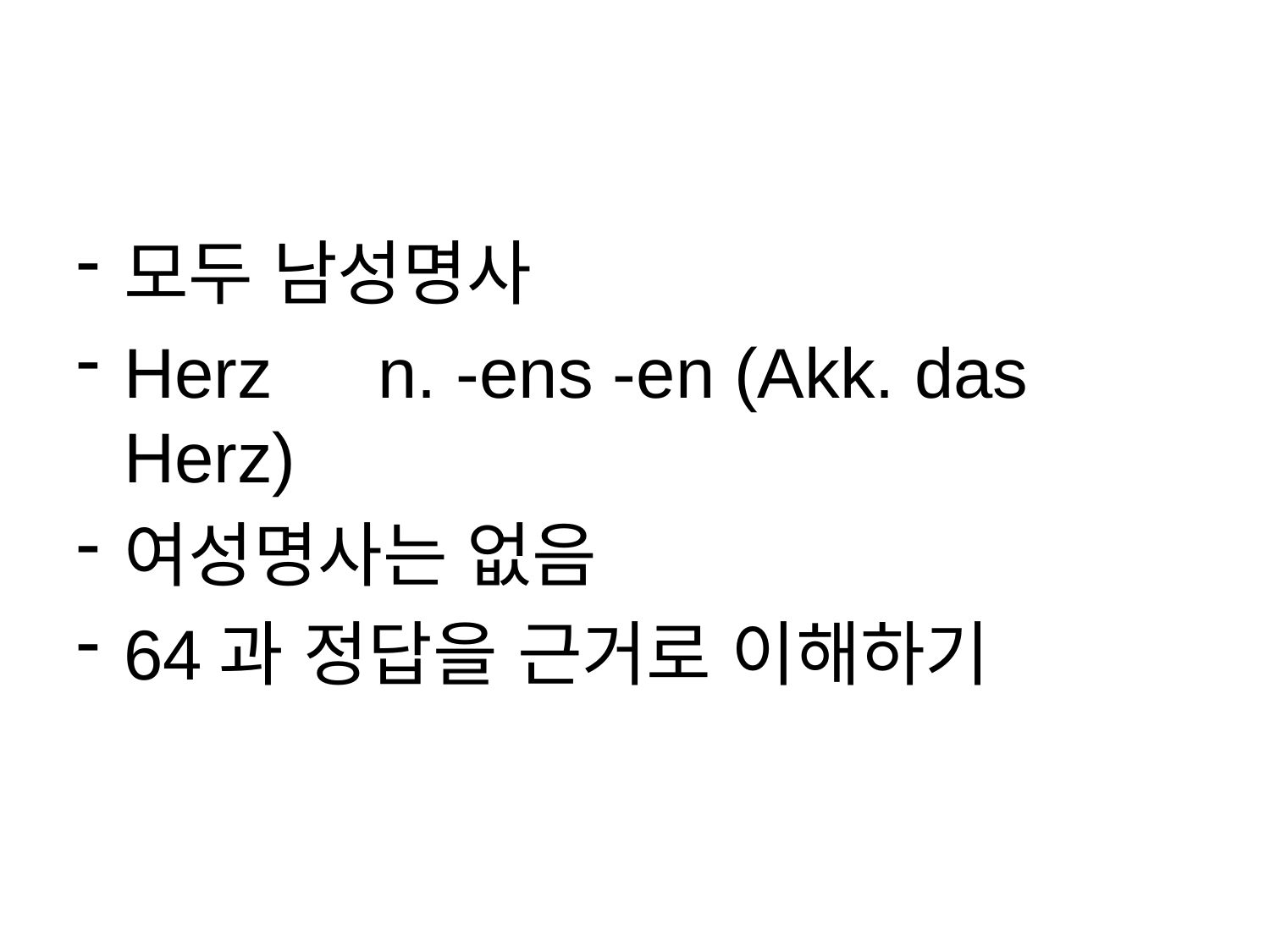

#
모두 남성명사
Herz 	n. -ens -en (Akk. das Herz)
여성명사는 없음
64과 정답을 근거로 이해하기